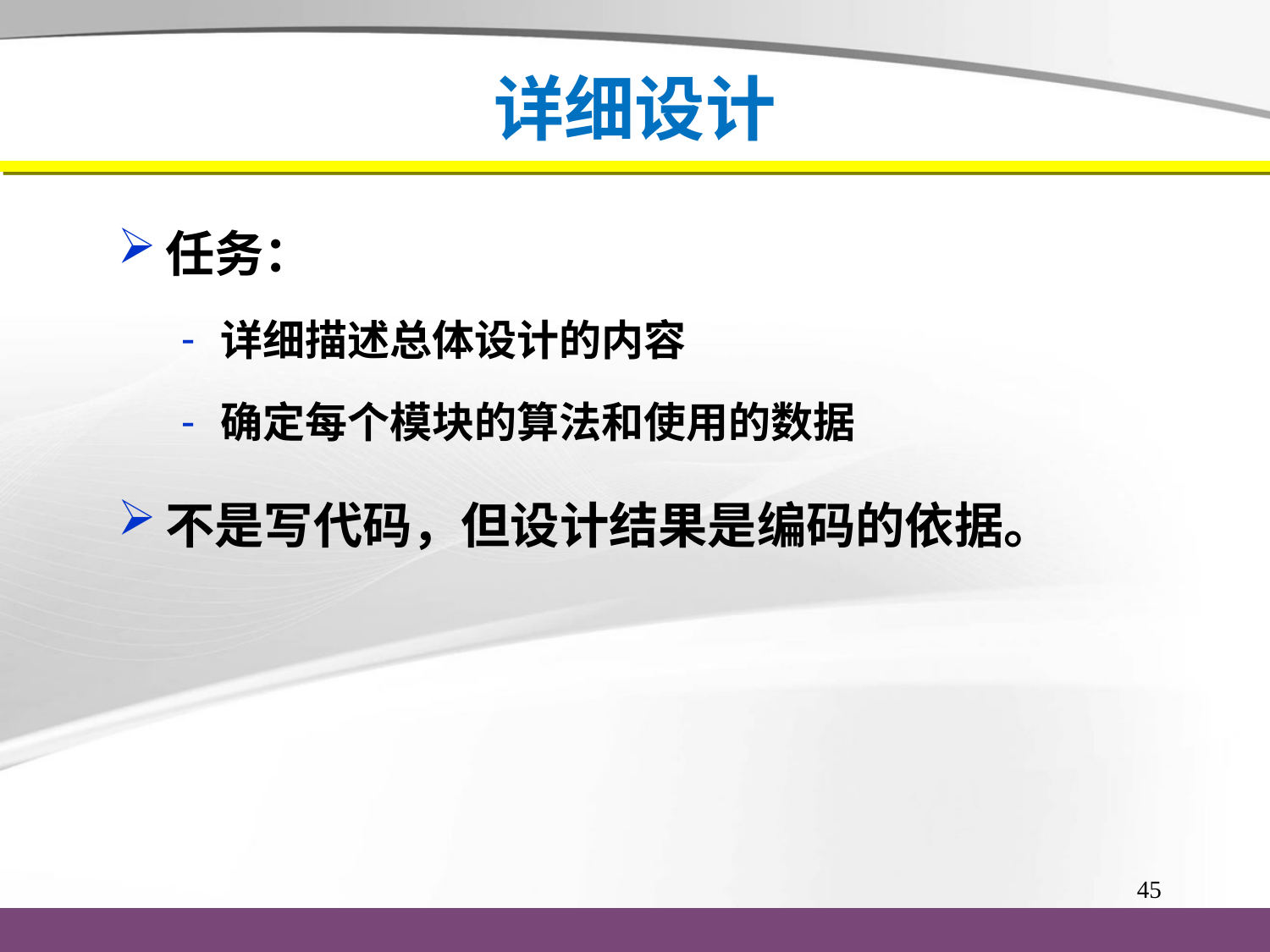

# 详细设计
任务：
详细描述总体设计的内容
确定每个模块的算法和使用的数据
不是写代码，但设计结果是编码的依据。
45